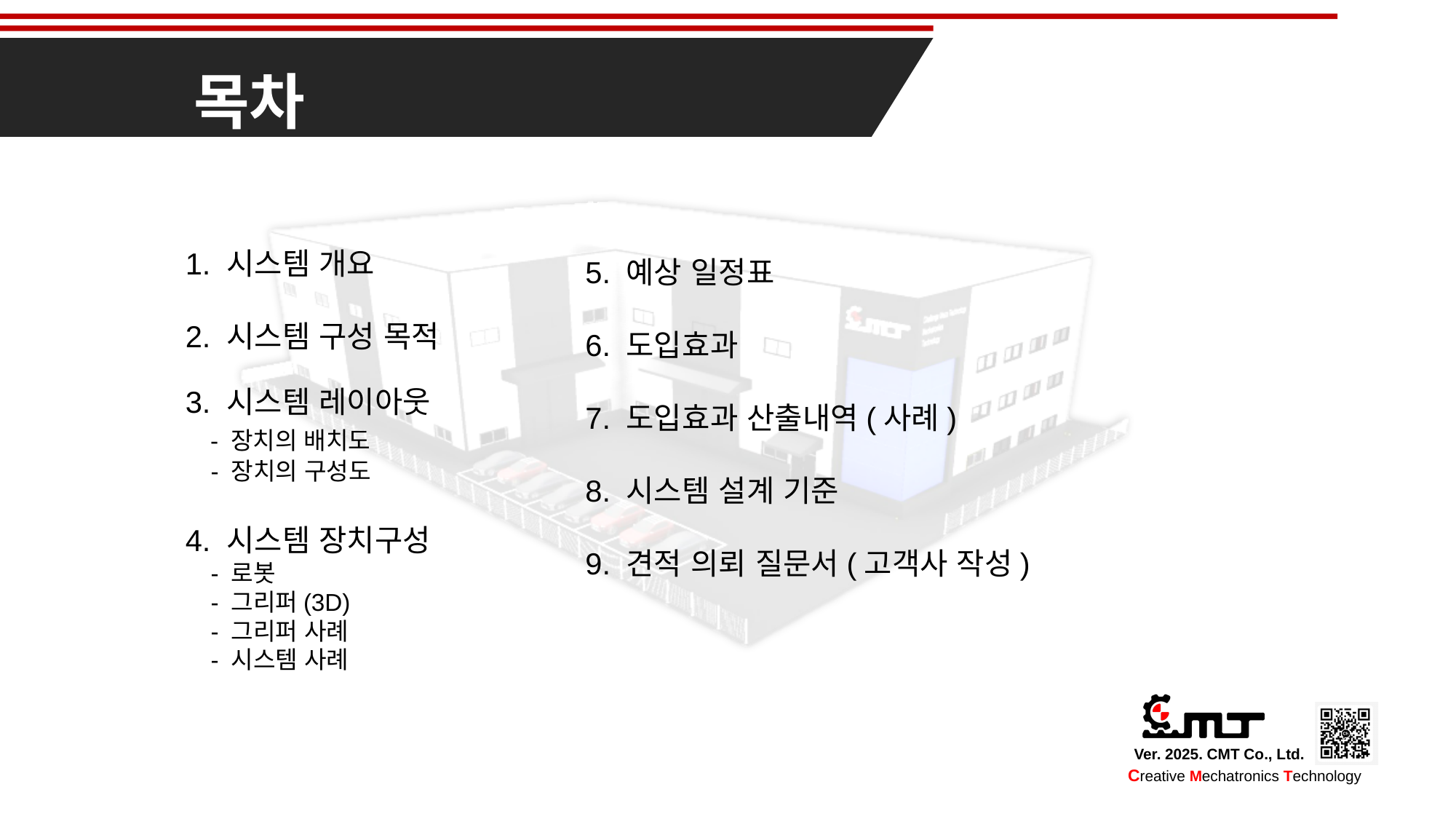

목차
 1. 시스템 개요

 2. 시스템 구성 목적

 3. 시스템 레이아웃
    - 장치의 배치도
     - 장치의 구성도

 4. 시스템 장치구성
     - 로봇
     - 그리퍼(3D)
     - 그리퍼 사례
     - 시스템 사례
  5. 예상 일정표

  6. 도입효과

  7. 도입효과 산출내역(사례)

  8. 시스템 설계 기준

  9. 견적 의뢰 질문서(고객사 작성)